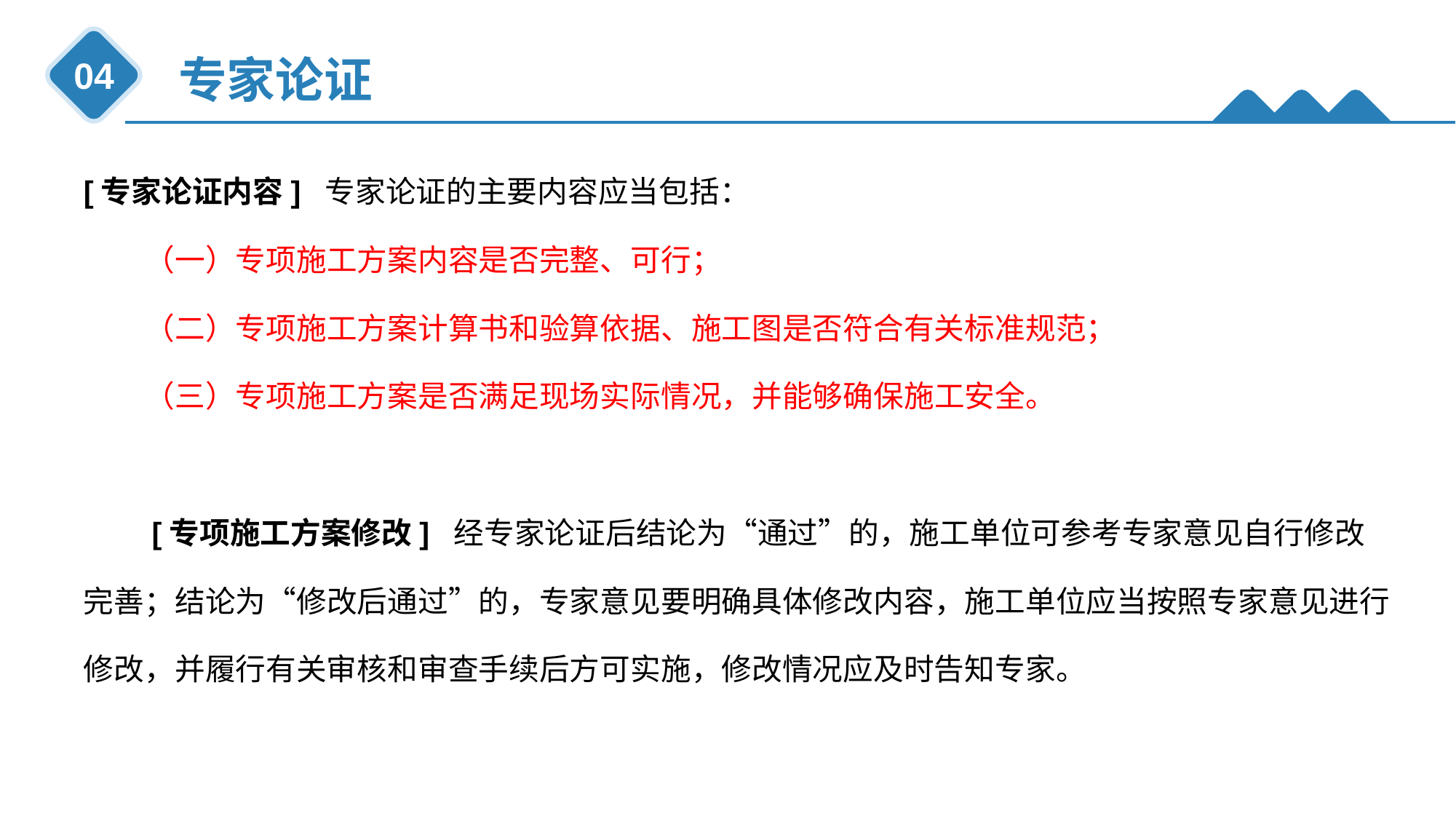

专家论证
04

[专家论证内容]  专家论证的主要内容应当包括：
　　（一）专项施工方案内容是否完整、可行；
　　（二）专项施工方案计算书和验算依据、施工图是否符合有关标准规范；
　　（三）专项施工方案是否满足现场实际情况，并能够确保施工安全。

　　[专项施工方案修改]  经专家论证后结论为“通过”的，施工单位可参考专家意见自行修改完善；结论为“修改后通过”的，专家意见要明确具体修改内容，施工单位应当按照专家意见进行修改，并履行有关审核和审查手续后方可实施，修改情况应及时告知专家。